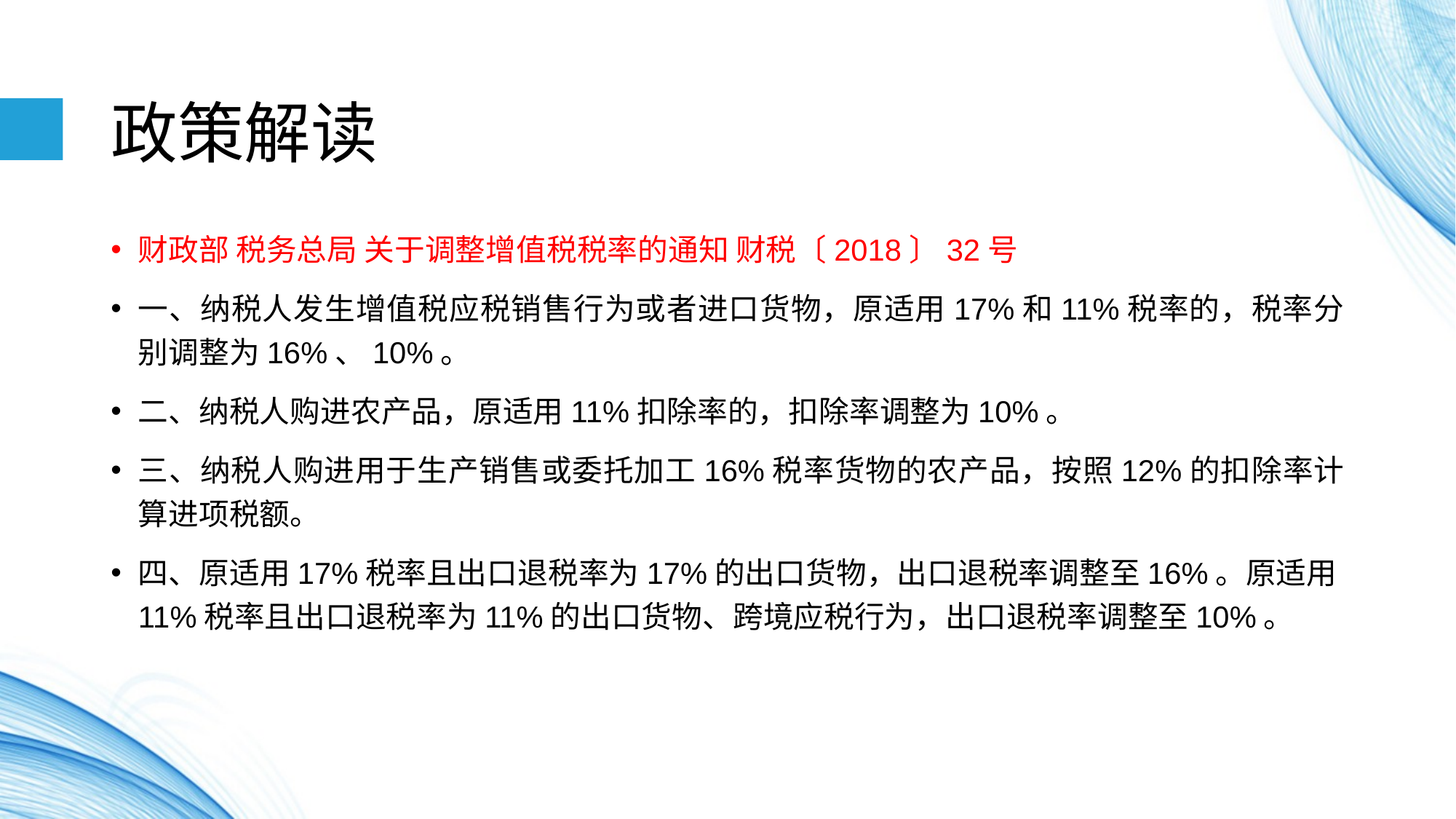

# 政策解读
财政部 税务总局 关于调整增值税税率的通知 财税〔2018〕32号
一、纳税人发生增值税应税销售行为或者进口货物，原适用17%和11%税率的，税率分别调整为16%、10%。
二、纳税人购进农产品，原适用11%扣除率的，扣除率调整为10%。
三、纳税人购进用于生产销售或委托加工16%税率货物的农产品，按照12%的扣除率计算进项税额。
四、原适用17%税率且出口退税率为17%的出口货物，出口退税率调整至16%。原适用11%税率且出口退税率为11%的出口货物、跨境应税行为，出口退税率调整至10%。